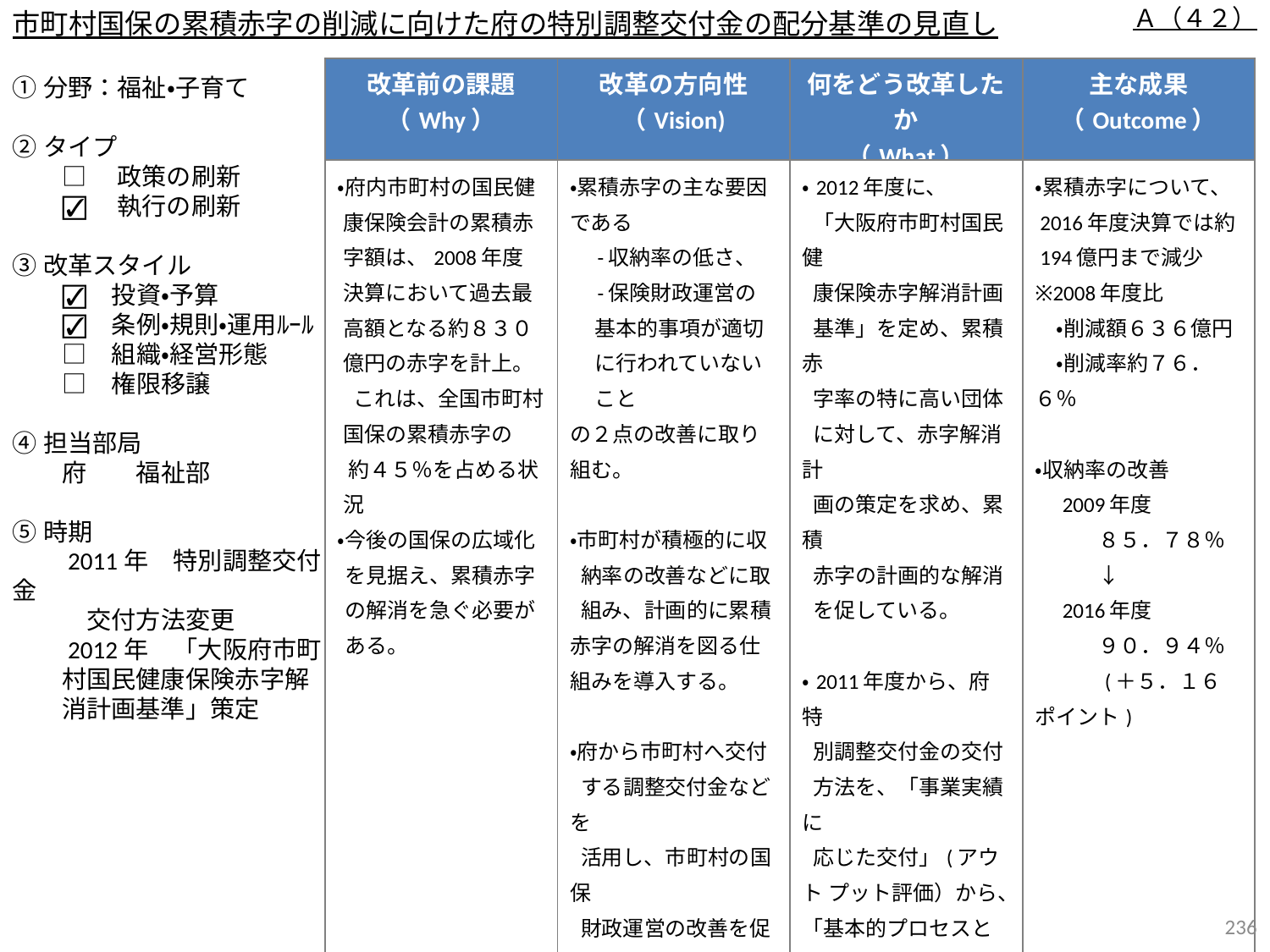

市町村国保の累積赤字の削減に向けた府の特別調整交付金の配分基準の見直し
Ａ（４２）
| 改革前の課題 （Why） | 改革の方向性 （Vision) | 何をどう改革したか （What） | 主な成果 （Outcome） |
| --- | --- | --- | --- |
| ・府内市町村の国民健康保険会計の累積赤字額は、2008年度決算において過去最高額となる約８３０億円の赤字を計上。 これは、全国市町村国保の累積赤字の 約４５％を占める状況 ・今後の国保の広域化を見据え、累積赤字の解消を急ぐ必要がある。 | ・累積赤字の主な要因である 　-収納率の低さ、 　-保険財政運営の基本的事項が適切に行われていないこと の２点の改善に取り組む。 ・市町村が積極的に収 納率の改善などに取 組み、計画的に累積赤字の解消を図る仕組みを導入する。 ・府から市町村へ交付 する調整交付金などを 活用し、市町村の国保 財政運営の改善を促す。 | ・2012年度に、 「大阪府市町村国民健 康保険赤字解消計画 基準」を定め、累積赤 字率の特に高い団体 に対して、赤字解消計 画の策定を求め、累積 赤字の計画的な解消 を促している。 ・2011年度から、府特 別調整交付金の交付 方法を、「事業実績に 応じた交付」(アウト プット評価）から、「基本的プロセスと成果を重視した交付」（アウトカム評価）に変更した（※）。（※）2018年度からは、国保制度改革に伴い、府２号繰入金に財源を変更。 | ・累積赤字について、 2016年度決算では約 194億円まで減少 ※2008年度比 　・削減額６３６億円 　・削減率約７６．６％ ・収納率の改善 　2009年度 　　　８５．７８％ 　　　↓ 　2016年度 　　　９０．９４％ 　　　(＋５．１６ポイント) |
①分野：福祉・子育て

②タイプ
　　□ 　政策の刷新
　　☑ 　執行の刷新

③改革スタイル
　　☑　投資・予算
　　☑　条例・規則・運用ﾙｰﾙ
　　□　組織・経営形態
　　□　権限移譲

④担当部局
　　府　　福祉部

⑤時期
　　2011年　特別調整交付金
　　　交付方法変更
　　2012年　「大阪府市町村国民健康保険赤字解消計画基準」策定

236